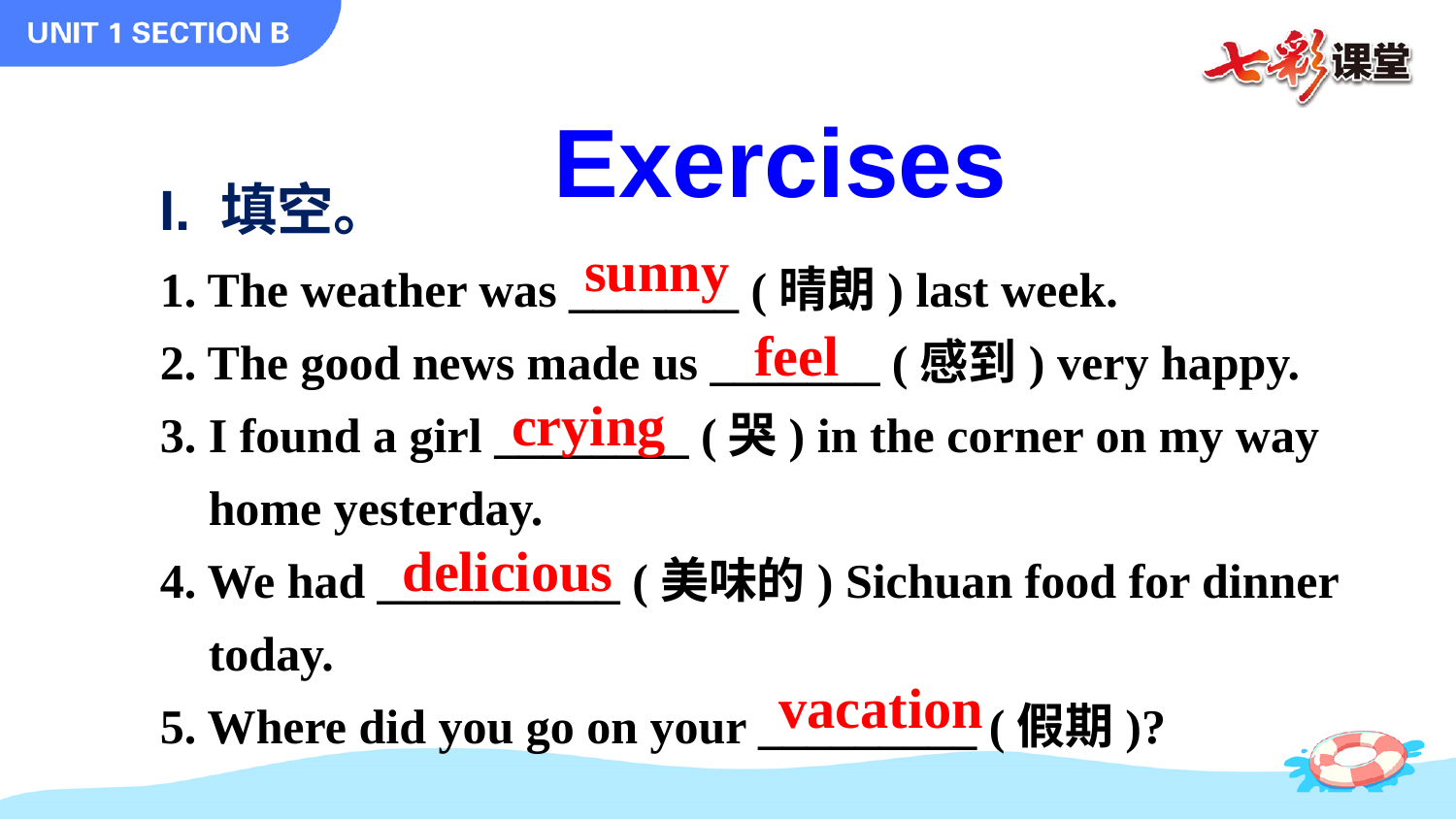

Exercises
I. 填空。
sunny
1. The weather was _______ (晴朗) last week.
2. The good news made us _______ (感到) very happy.
3. I found a girl ________ (哭) in the corner on my way
    home yesterday.
4. We had __________ (美味的) Sichuan food for dinner
    today.
5. Where did you go on your _________ (假期)?
feel
crying
delicious
vacation